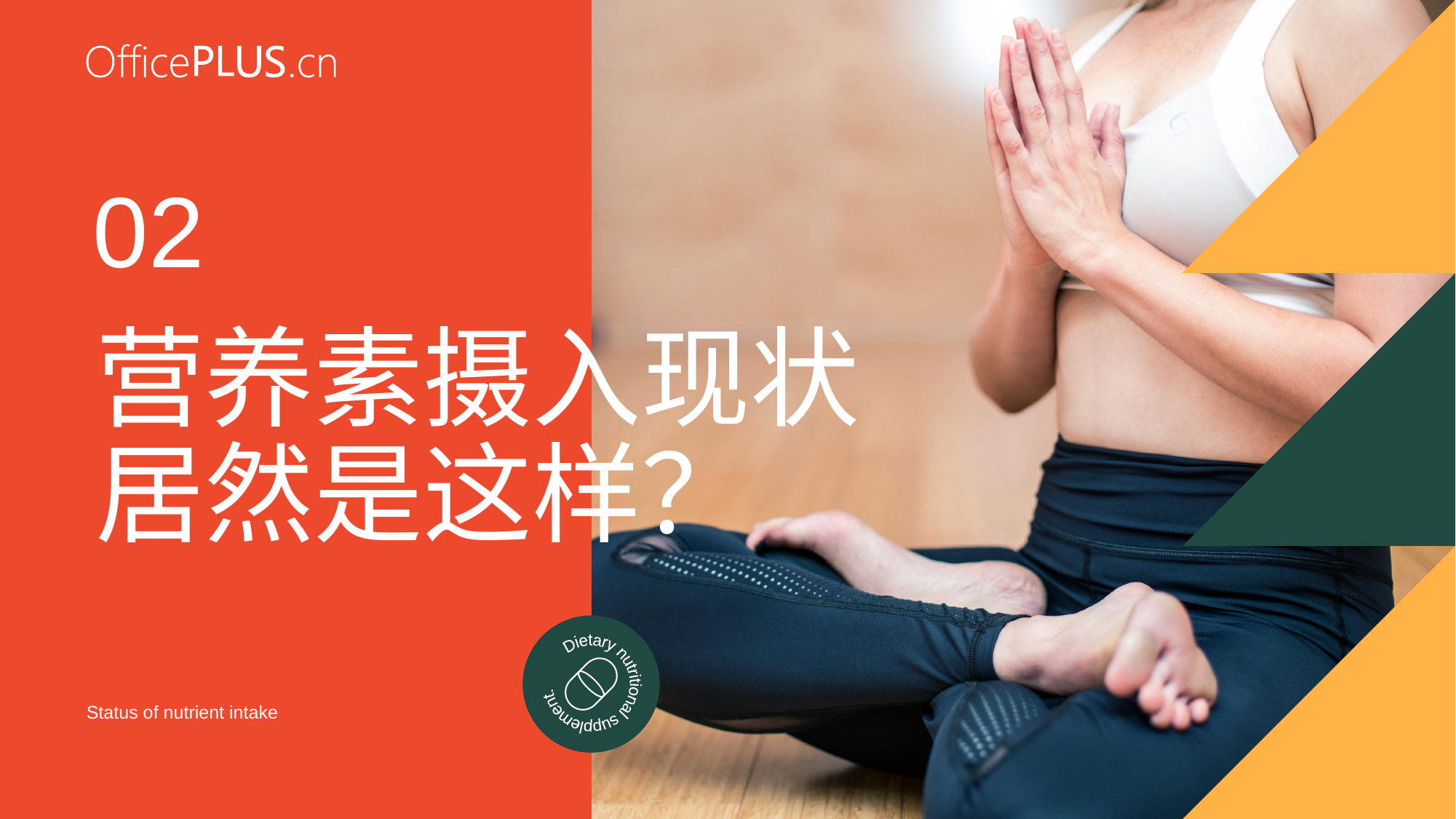

02
营养素摄入现状
居然是这样？
Status of nutrient intake